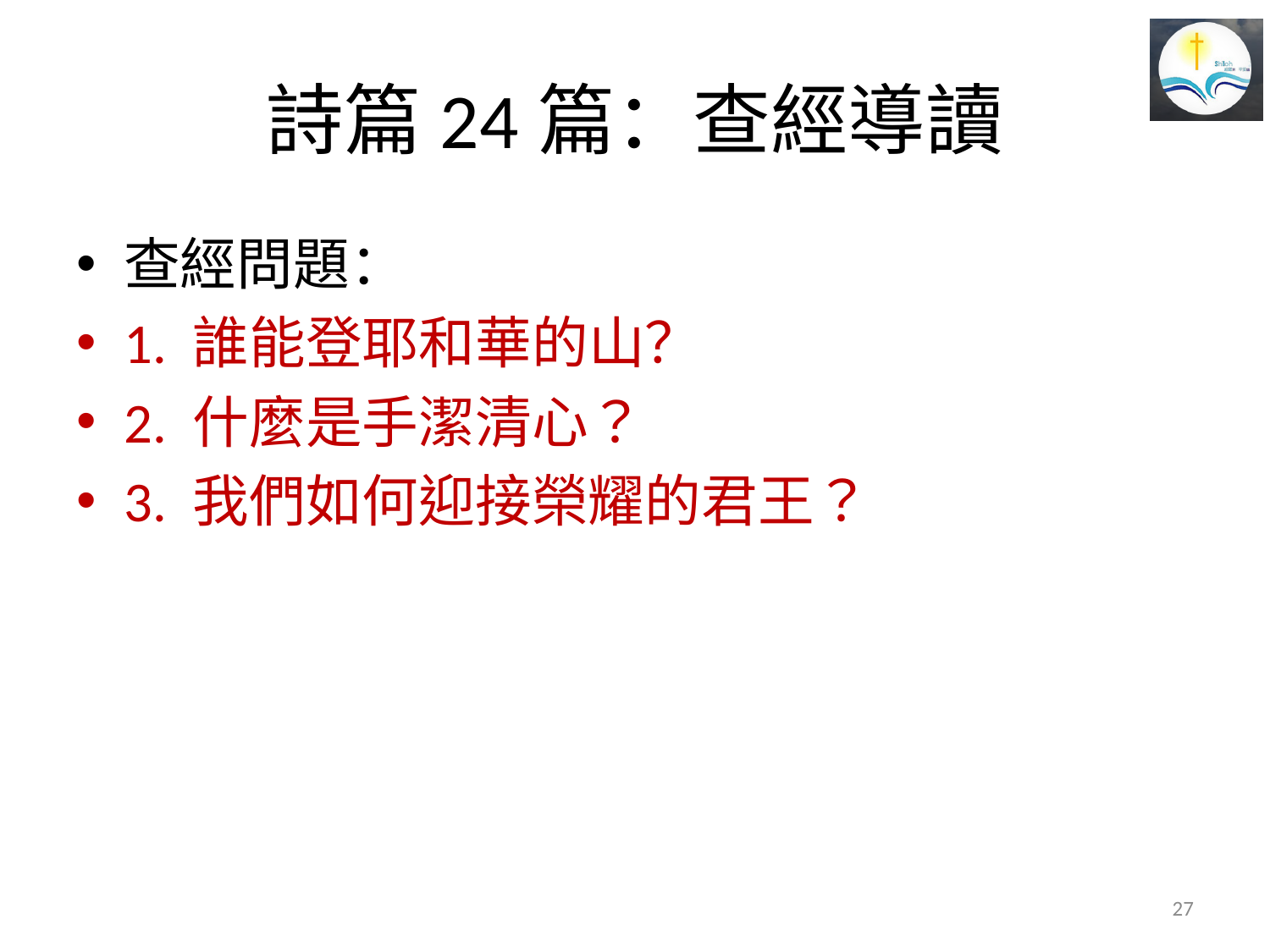

# 詩篇24篇：查經導讀
查經問題：
1. 誰能登耶和華的山？
2. 什麼是手潔清心？
3. 我們如何迎接榮耀的君王？
27